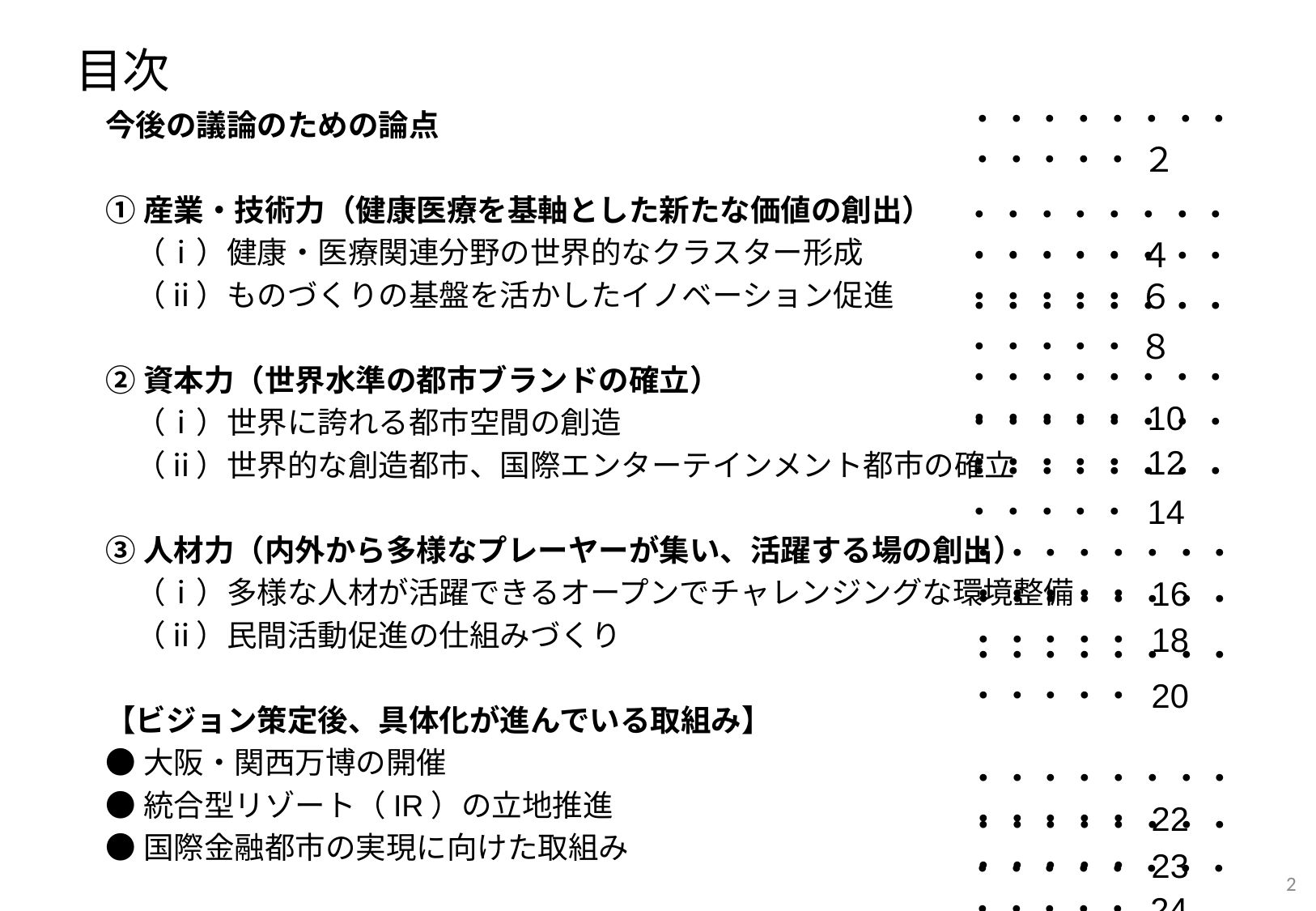

目次
・・・・・・・・・・・・・ ２
今後の議論のための論点

①産業・技術力（健康医療を基軸とした新たな価値の創出）
　（ⅰ）健康・医療関連分野の世界的なクラスター形成
　（ⅱ）ものづくりの基盤を活かしたイノベーション促進

②資本力（世界水準の都市ブランドの確立）
　（ⅰ）世界に誇れる都市空間の創造
　（ⅱ）世界的な創造都市、国際エンターテインメント都市の確立

③人材力（内外から多様なプレーヤーが集い、活躍する場の創出）
　（ⅰ）多様な人材が活躍できるオープンでチャレンジングな環境整備
　（ⅱ）民間活動促進の仕組みづくり

【ビジョン策定後、具体化が進んでいる取組み】
●大阪・関西万博の開催
●統合型リゾート（IR）の立地推進
●国際金融都市の実現に向けた取組み

・・・・・・・・・・・・・ ４
・・・・・・・・・・・・・ ６
・・・・・・・・・・・・・ ８
・・・・・・・・・・・・・ 10
・・・・・・・・・・・・・ 12
・・・・・・・・・・・・・ 14
・・・・・・・・・・・・・ 16
・・・・・・・・・・・・・ 18
・・・・・・・・・・・・・ 20
・・・・・・・・・・・・・ 22
・・・・・・・・・・・・・ 23
・・・・・・・・・・・・・ 24
2